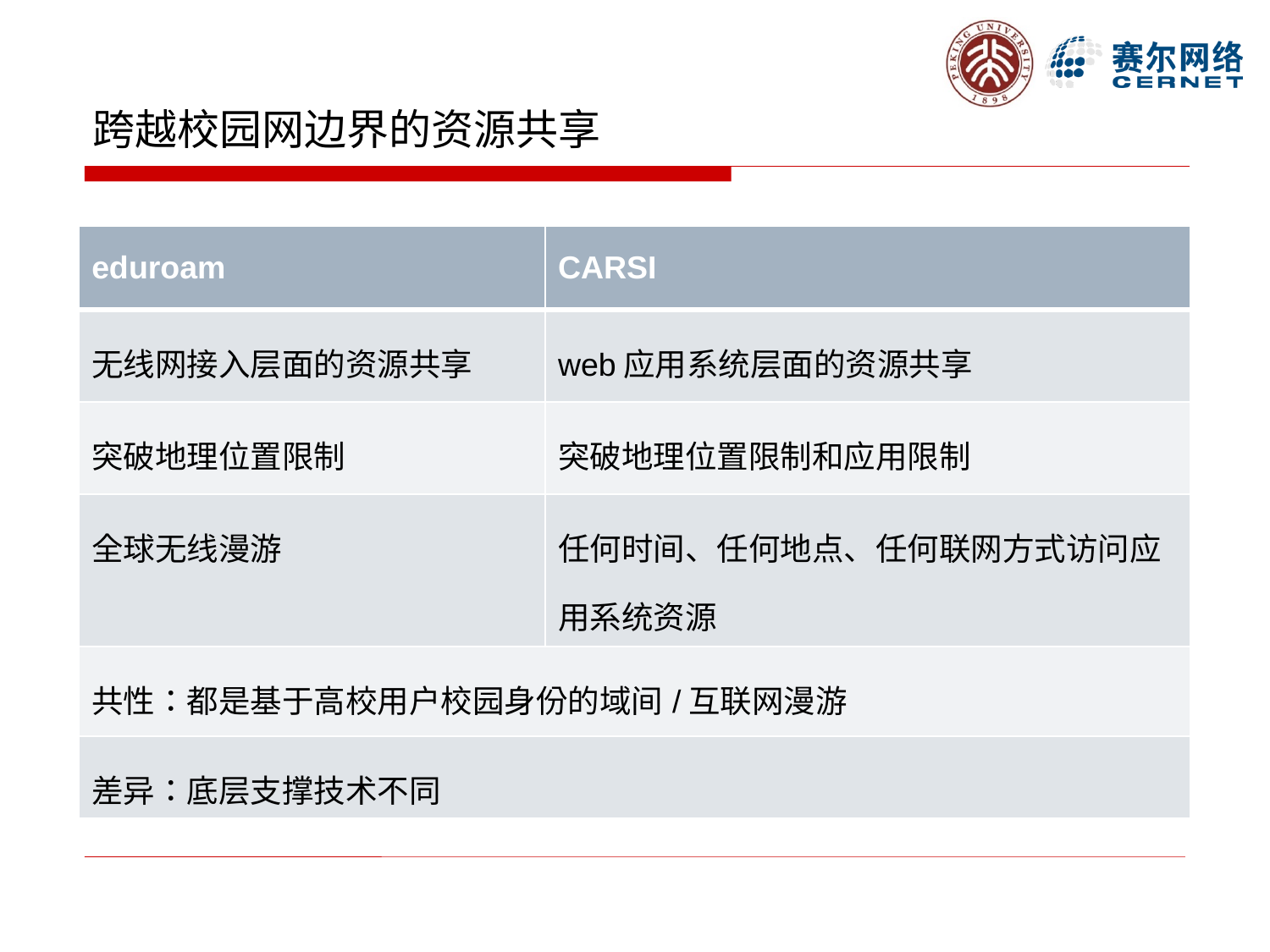

# 跨越校园网边界的资源共享
| eduroam | CARSI |
| --- | --- |
| 无线网接入层面的资源共享 | web应用系统层面的资源共享 |
| 突破地理位置限制 | 突破地理位置限制和应用限制 |
| 全球无线漫游 | 任何时间、任何地点、任何联网方式访问应用系统资源 |
| 共性：都是基于高校用户校园身份的域间/互联网漫游 |  |
| 差异：底层支撑技术不同 |  |
6